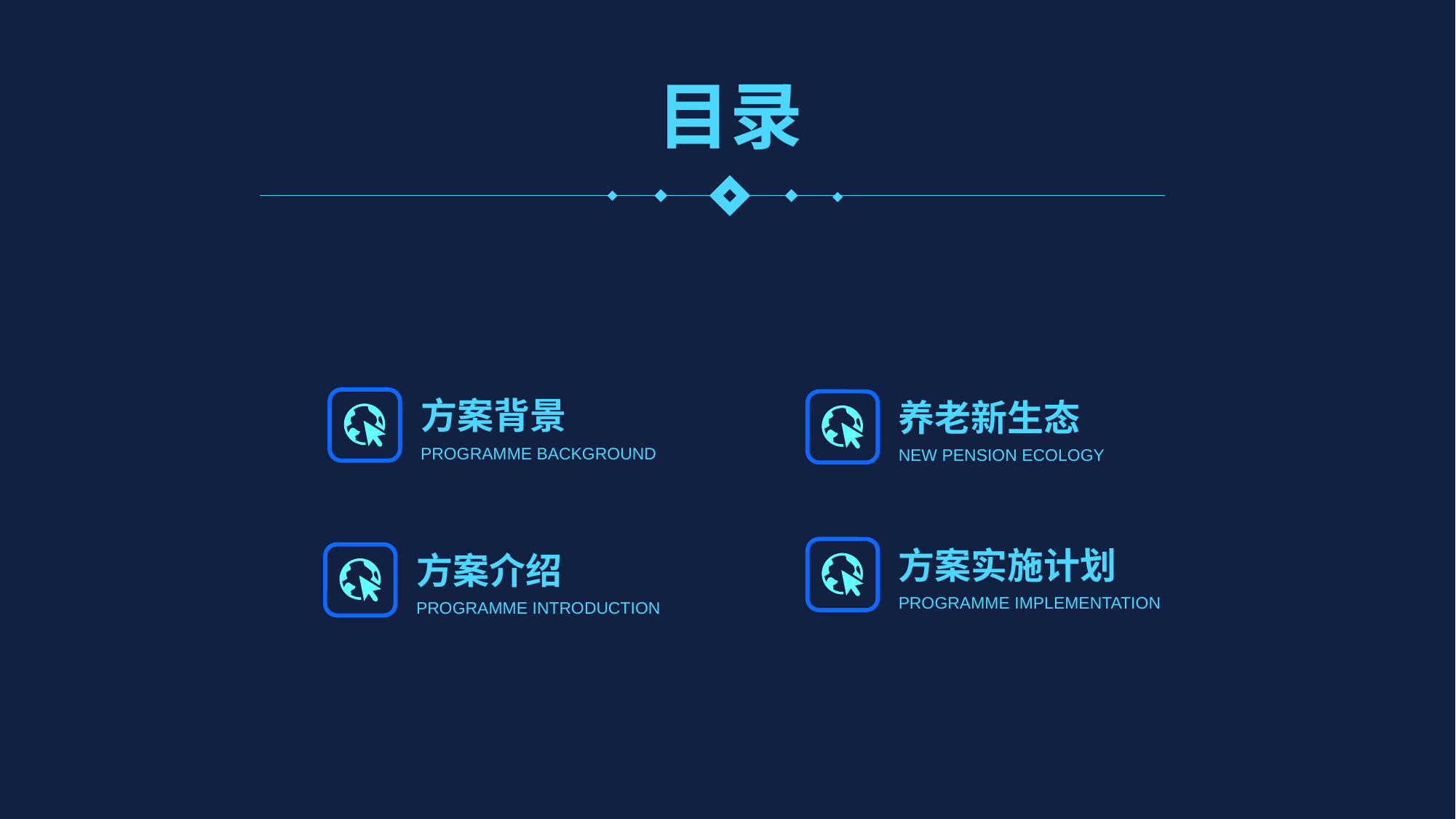

目录

方案背景
PROGRAMME BACKGROUND

养老新生态
NEW PENSION ECOLOGY

方案实施计划
PROGRAMME IMPLEMENTATION

方案介绍
PROGRAMME INTRODUCTION